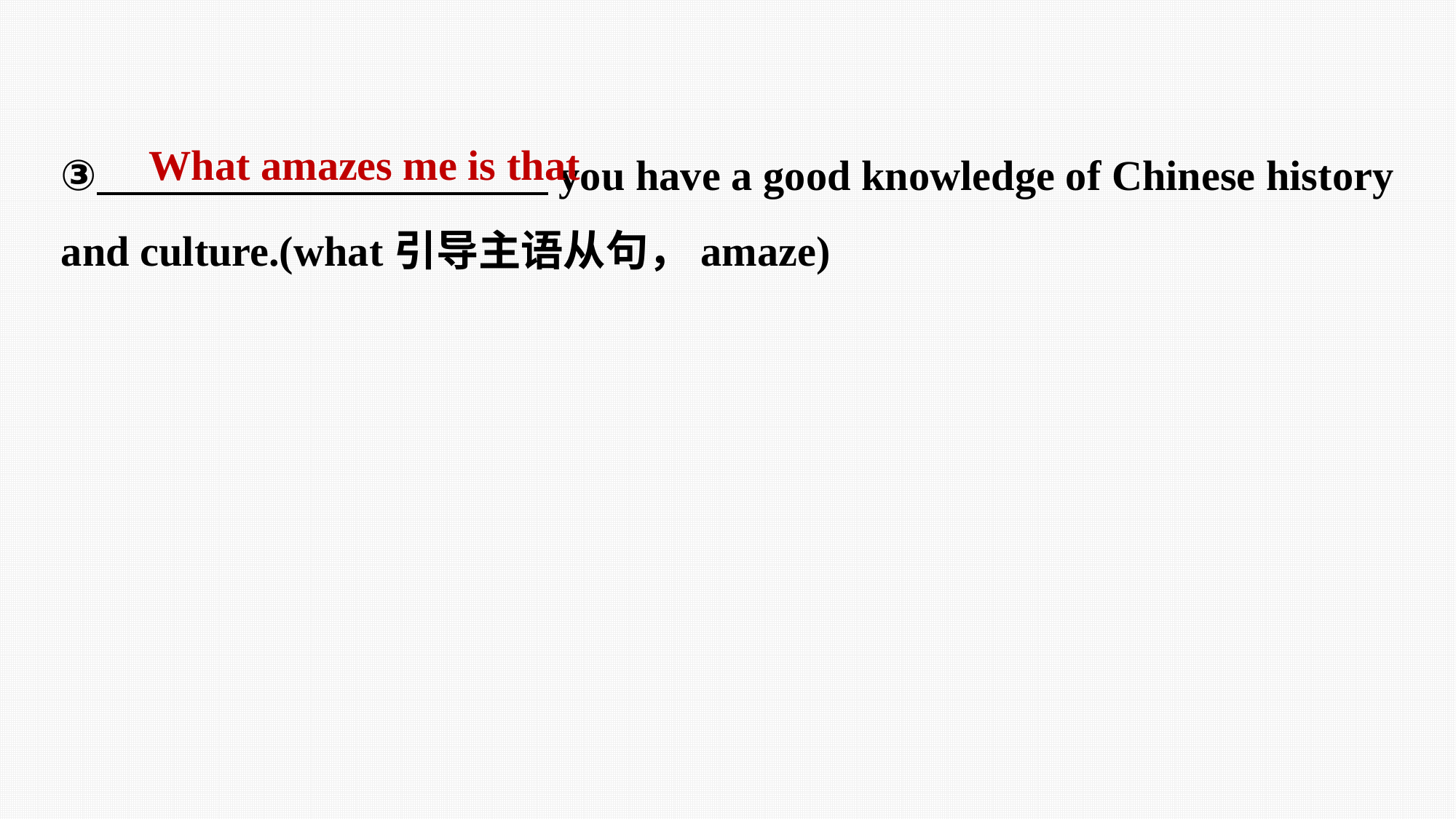

③                                           you have a good knowledge of Chinese history and culture.(what引导主语从句，amaze)

What amazes me is that